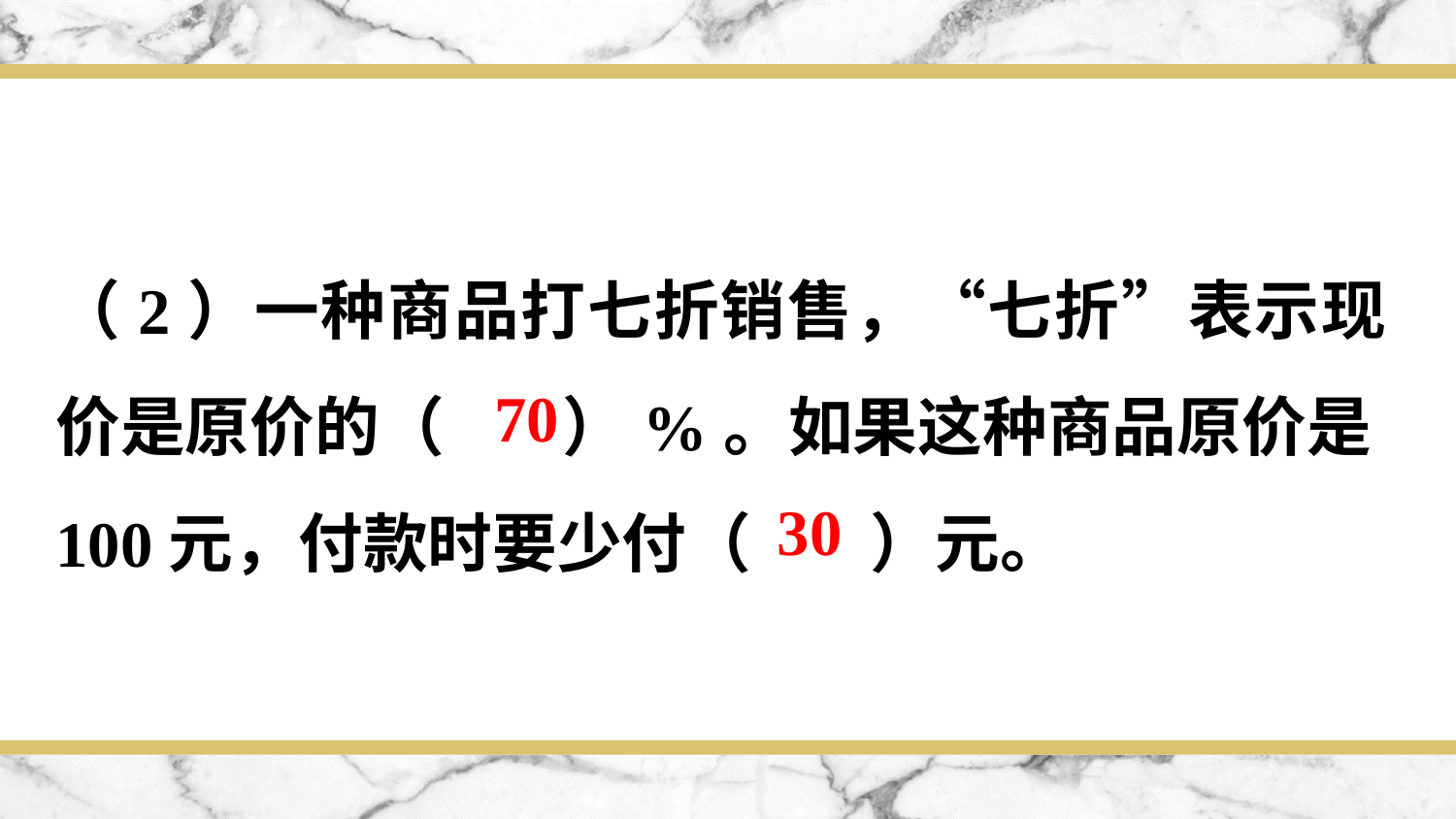

（2）一种商品打七折销售，“七折”表示现价是原价的（        ）%。如果这种商品原价是100元，付款时要少付（        ）元。
70
30